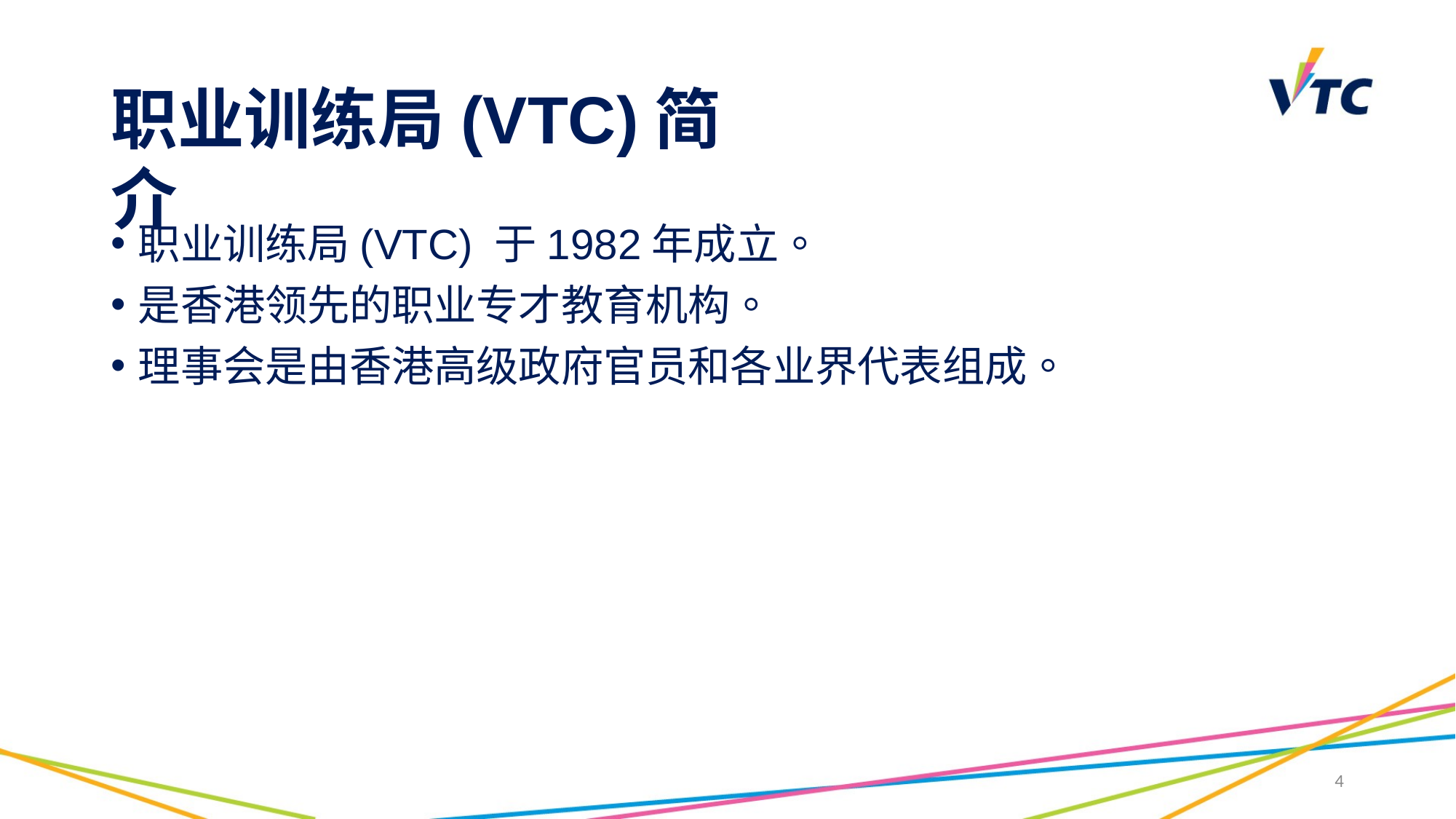

# 职业训练局(VTC)简介
职业训练局(VTC) 于1982年成立。
是香港领先的职业专才教育机构。
理事会是由香港高级政府官员和各业界代表组成。
4